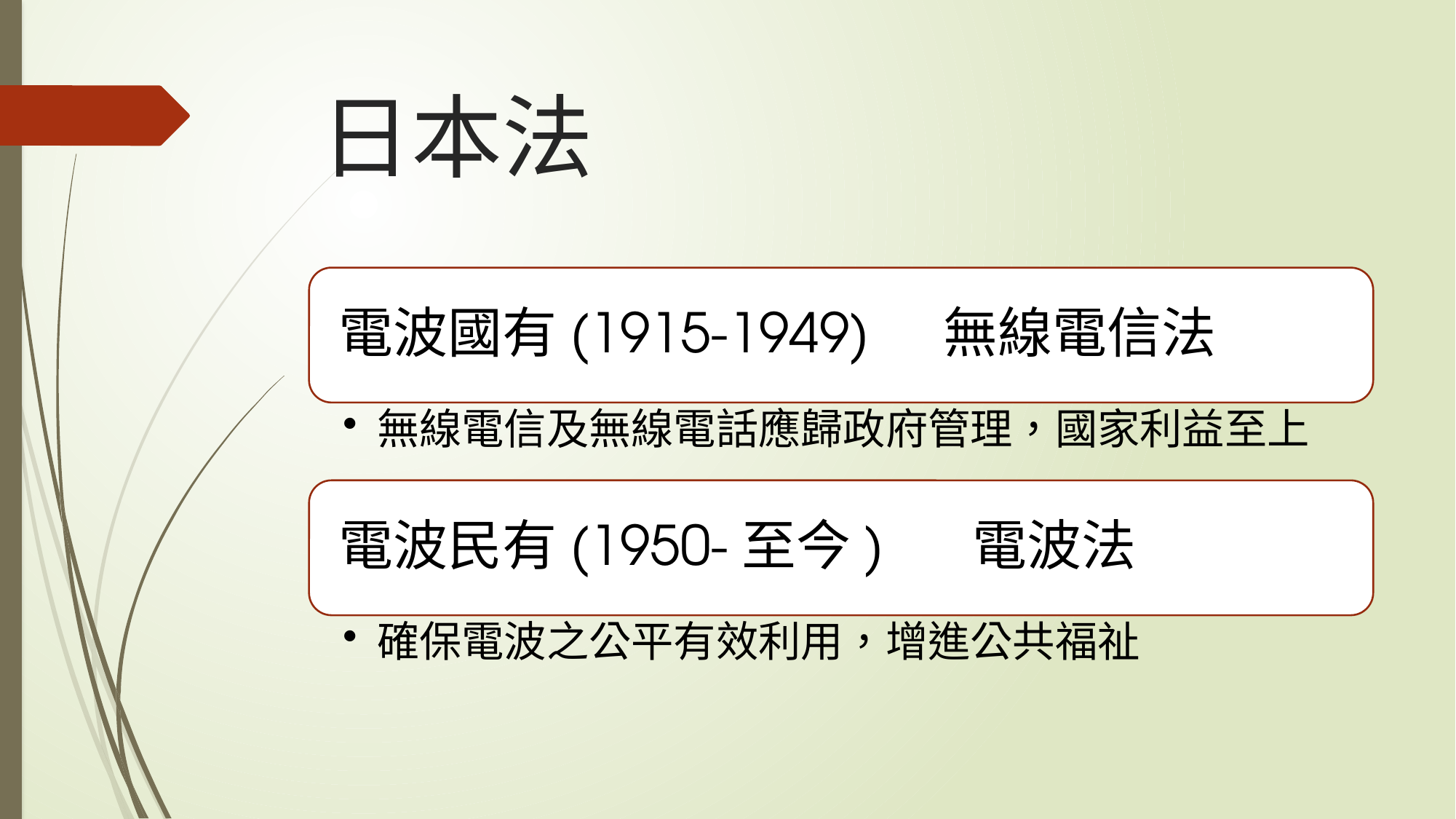

# 日本法
電波國有(1915-1949)    無線電信法
無線電信及無線電話應歸政府管理，國家利益至上
電波民有(1950-至今)     電波法
確保電波之公平有效利用，增進公共福祉